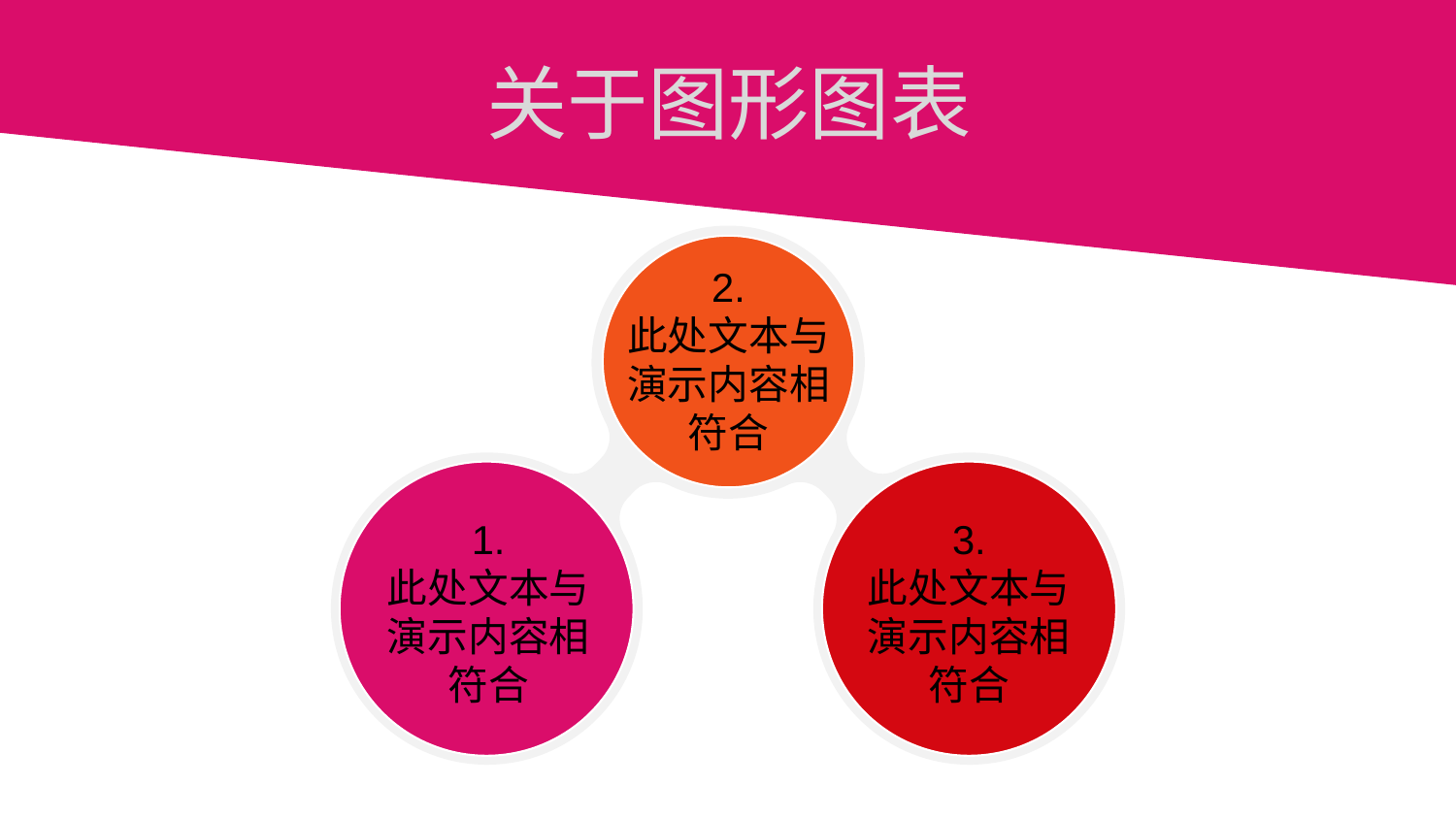

# 关于图形图表
2.
此处文本与演示内容相符合
1.
此处文本与演示内容相符合
3.
此处文本与演示内容相符合